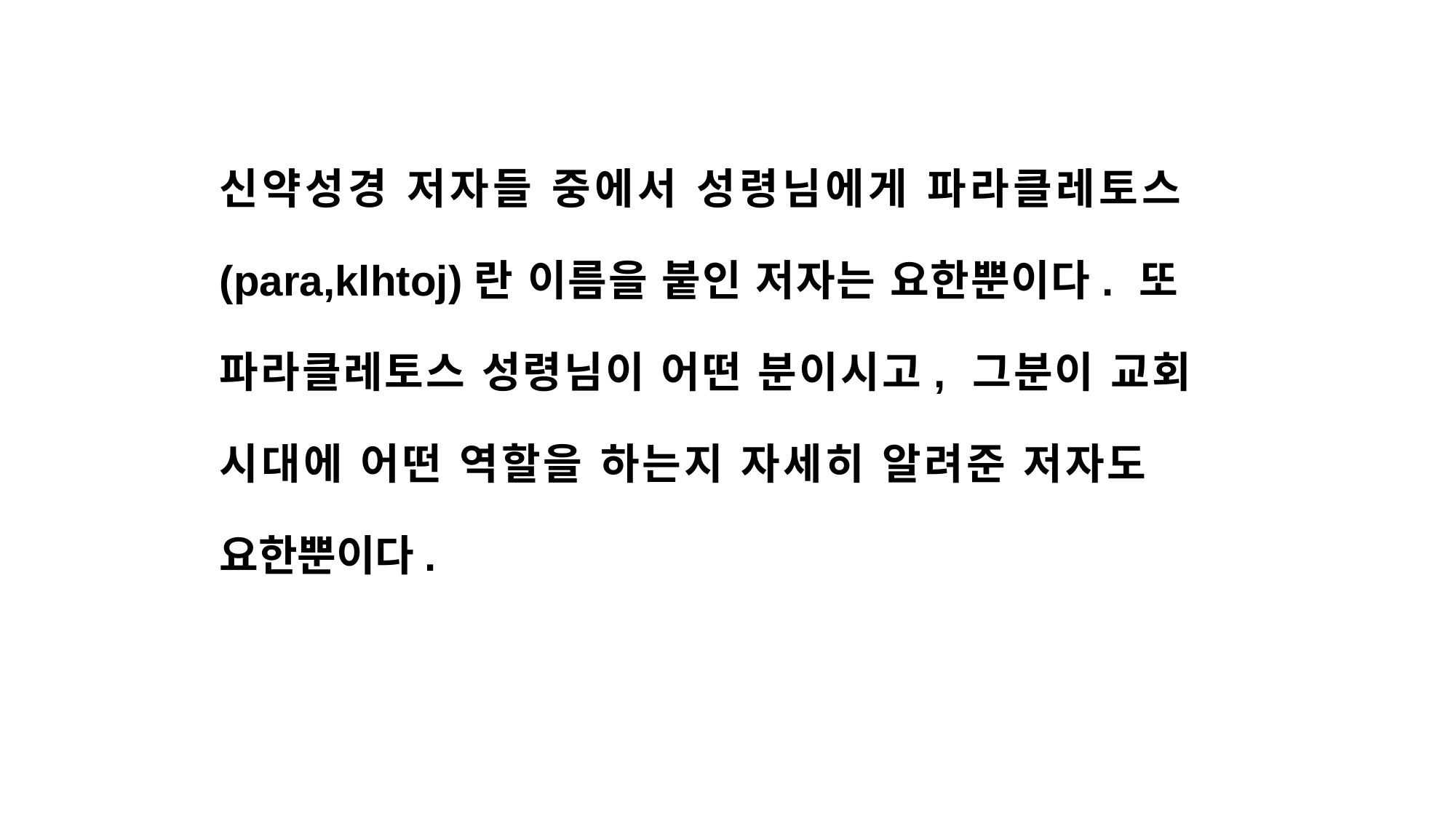

신약성경 저자들 중에서 성령님에게 파라클레토스(para,klhtoj)란 이름을 붙인 저자는 요한뿐이다. 또  파라클레토스 성령님이 어떤 분이시고, 그분이 교회 시대에 어떤 역할을 하는지 자세히 알려준 저자도    요한뿐이다.